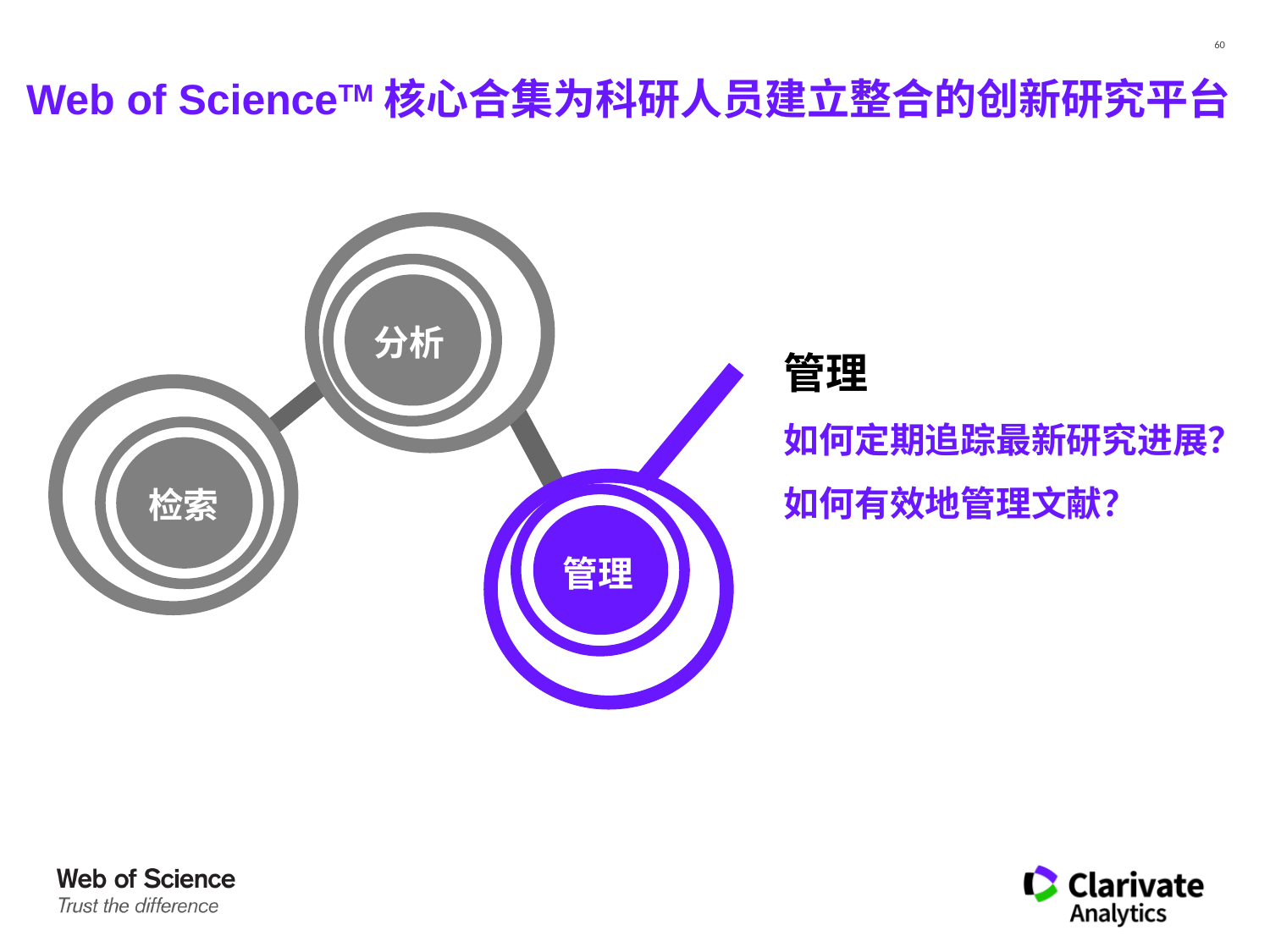

Web of ScienceTM核心合集为科研人员建立整合的创新研究平台

分析
管理
如何定期追踪最新研究进展？
如何有效地管理文献？

检索

管理